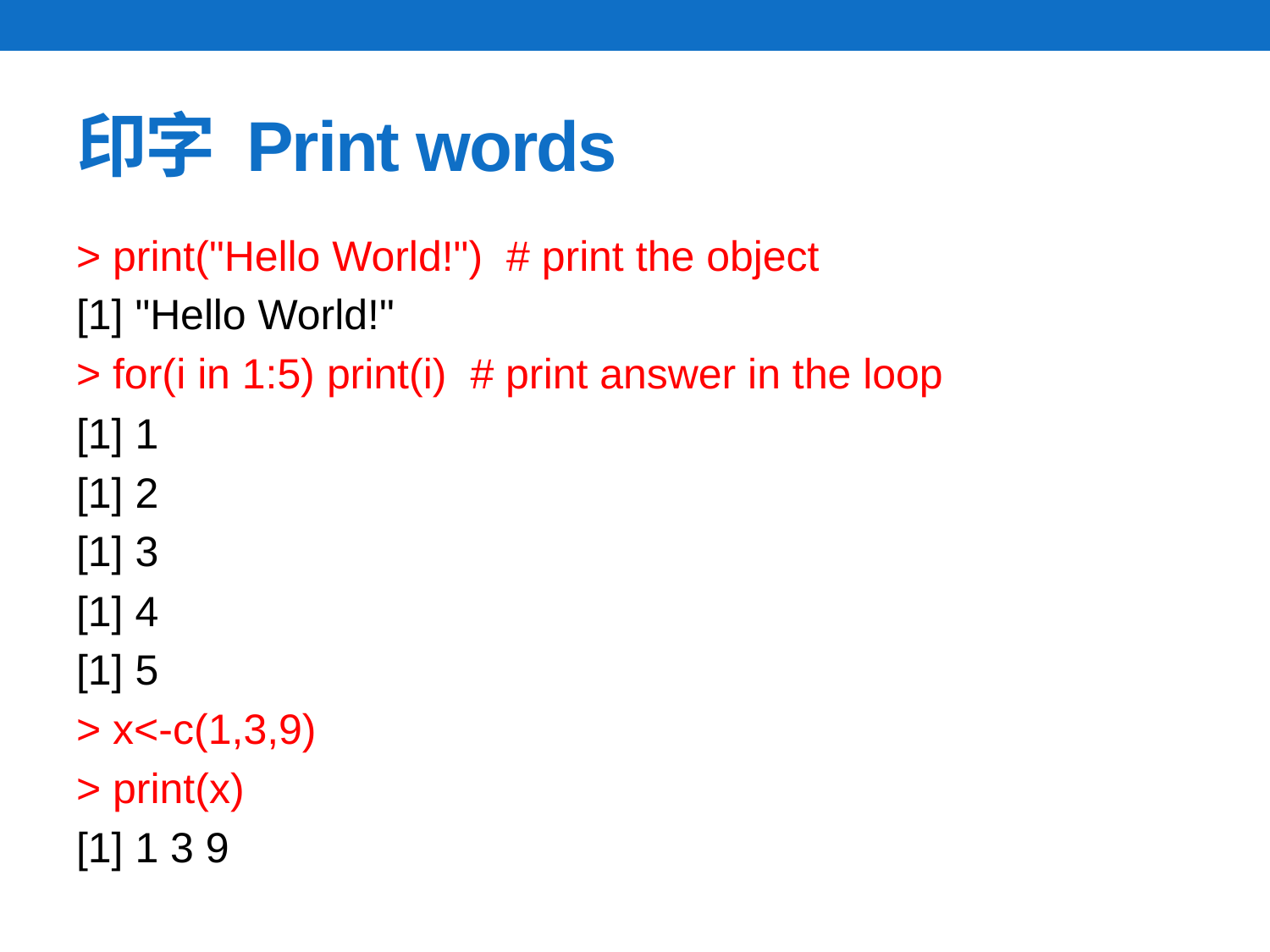

# 印字 Print words
> print("Hello World!")  # print the object
[1] "Hello World!"
> for(i in 1:5) print(i)  # print answer in the loop
[1] 1
[1] 2
[1] 3
[1] 4
[1] 5
> x<-c(1,3,9)
> print(x)
[1] 1 3 9